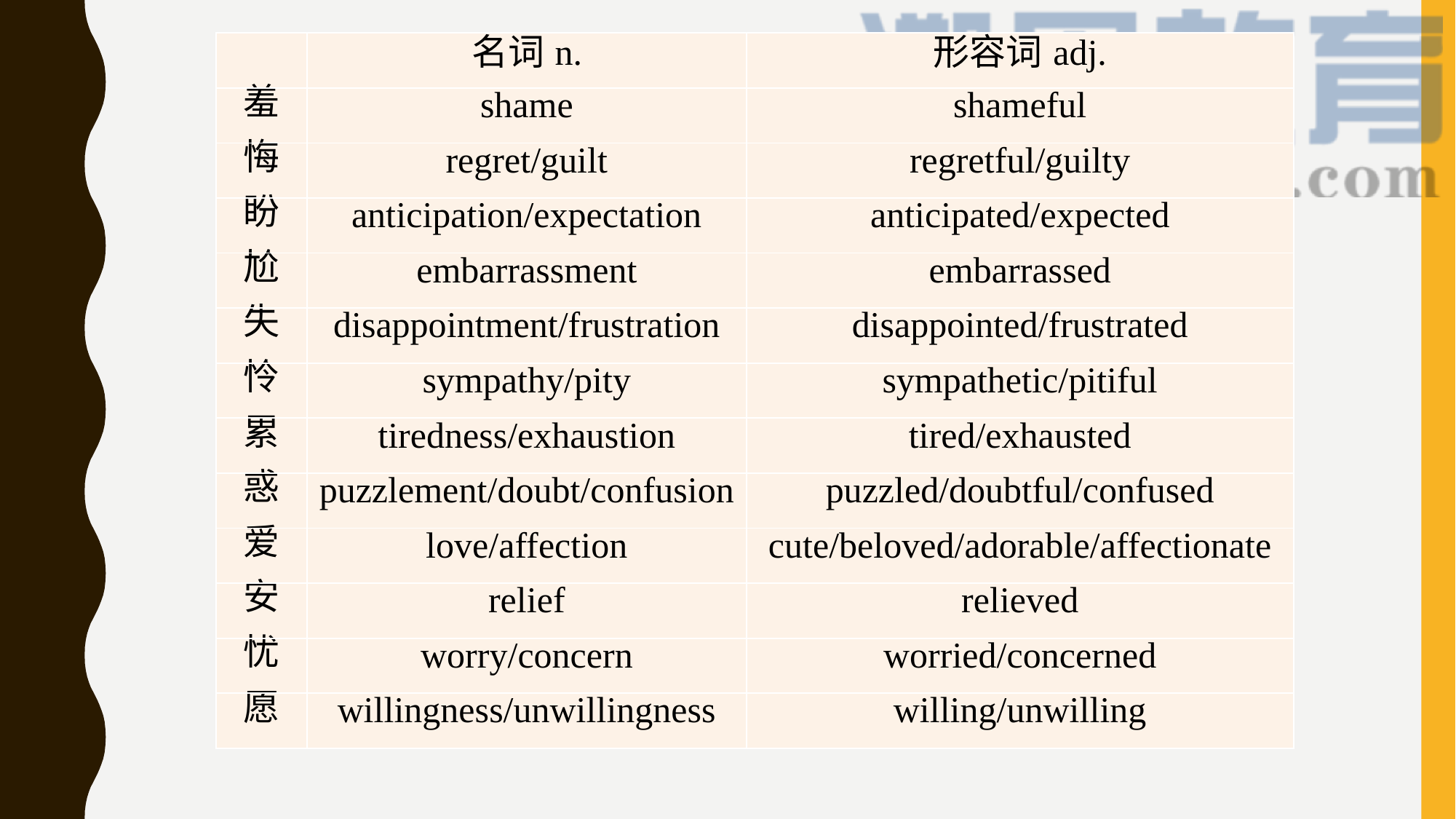

|  | 名词n. | 形容词adj. |
| --- | --- | --- |
| 羞 | shame | shameful |
| 悔 | regret/guilt | regretful/guilty |
| 盼 | anticipation/expectation | anticipated/expected |
| 尬 | embarrassment | embarrassed |
| 失 | disappointment/frustration | disappointed/frustrated |
| 怜 | sympathy/pity | sympathetic/pitiful |
| 累 | tiredness/exhaustion | tired/exhausted |
| 惑 | puzzlement/doubt/confusion | puzzled/doubtful/confused |
| 爱 | love/affection | cute/beloved/adorable/affectionate |
| 安 | relief | relieved |
| 忧 | worry/concern | worried/concerned |
| 愿 | willingness/unwillingness | willing/unwilling |